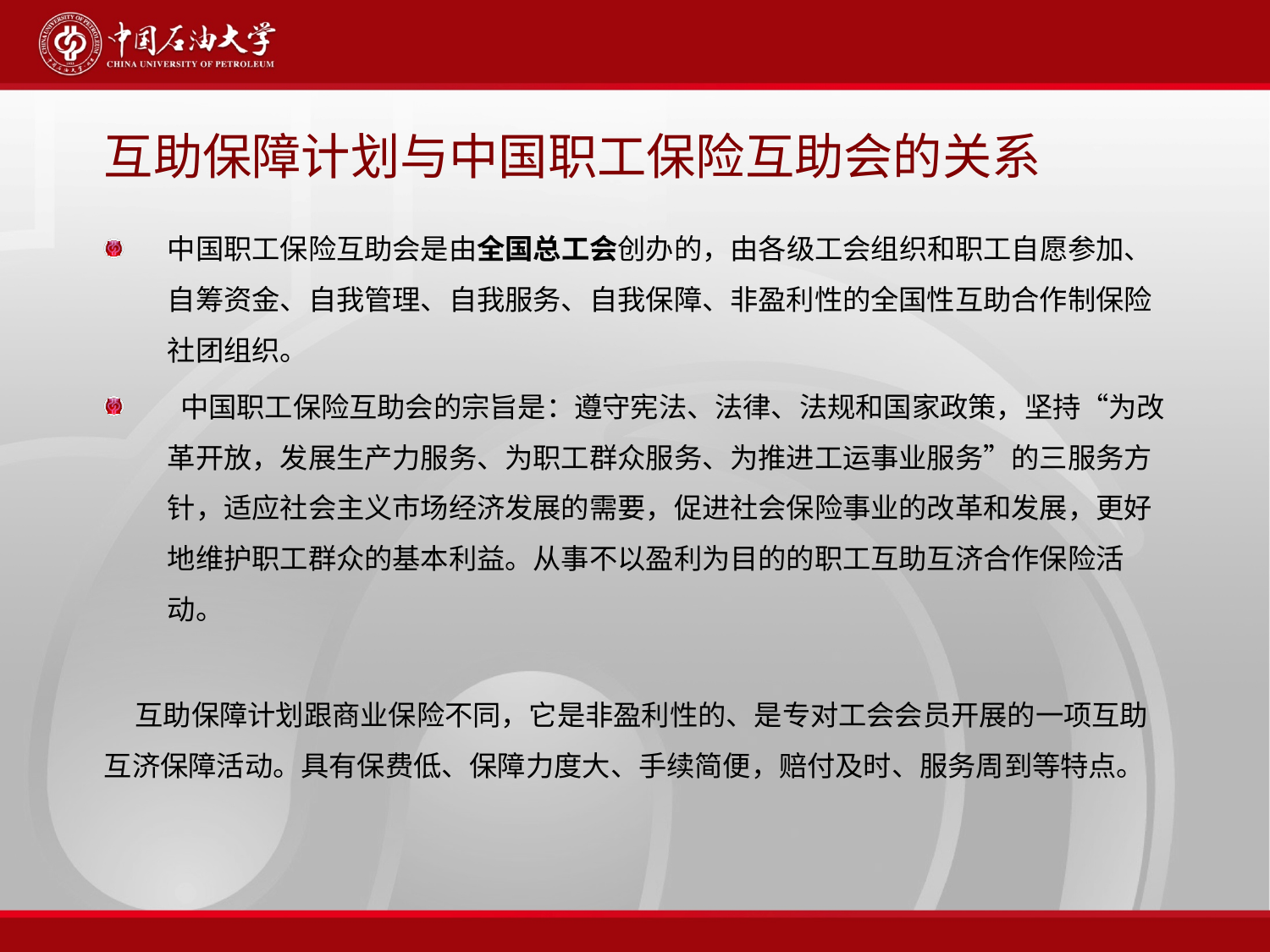

# 互助保障计划与中国职工保险互助会的关系
中国职工保险互助会是由全国总工会创办的，由各级工会组织和职工自愿参加、自筹资金、自我管理、自我服务、自我保障、非盈利性的全国性互助合作制保险社团组织。
 中国职工保险互助会的宗旨是：遵守宪法、法律、法规和国家政策，坚持“为改革开放，发展生产力服务、为职工群众服务、为推进工运事业服务”的三服务方针，适应社会主义市场经济发展的需要，促进社会保险事业的改革和发展，更好地维护职工群众的基本利益。从事不以盈利为目的的职工互助互济合作保险活动。

    互助保障计划跟商业保险不同，它是非盈利性的、是专对工会会员开展的一项互助互济保障活动。具有保费低、保障力度大、手续简便，赔付及时、服务周到等特点。